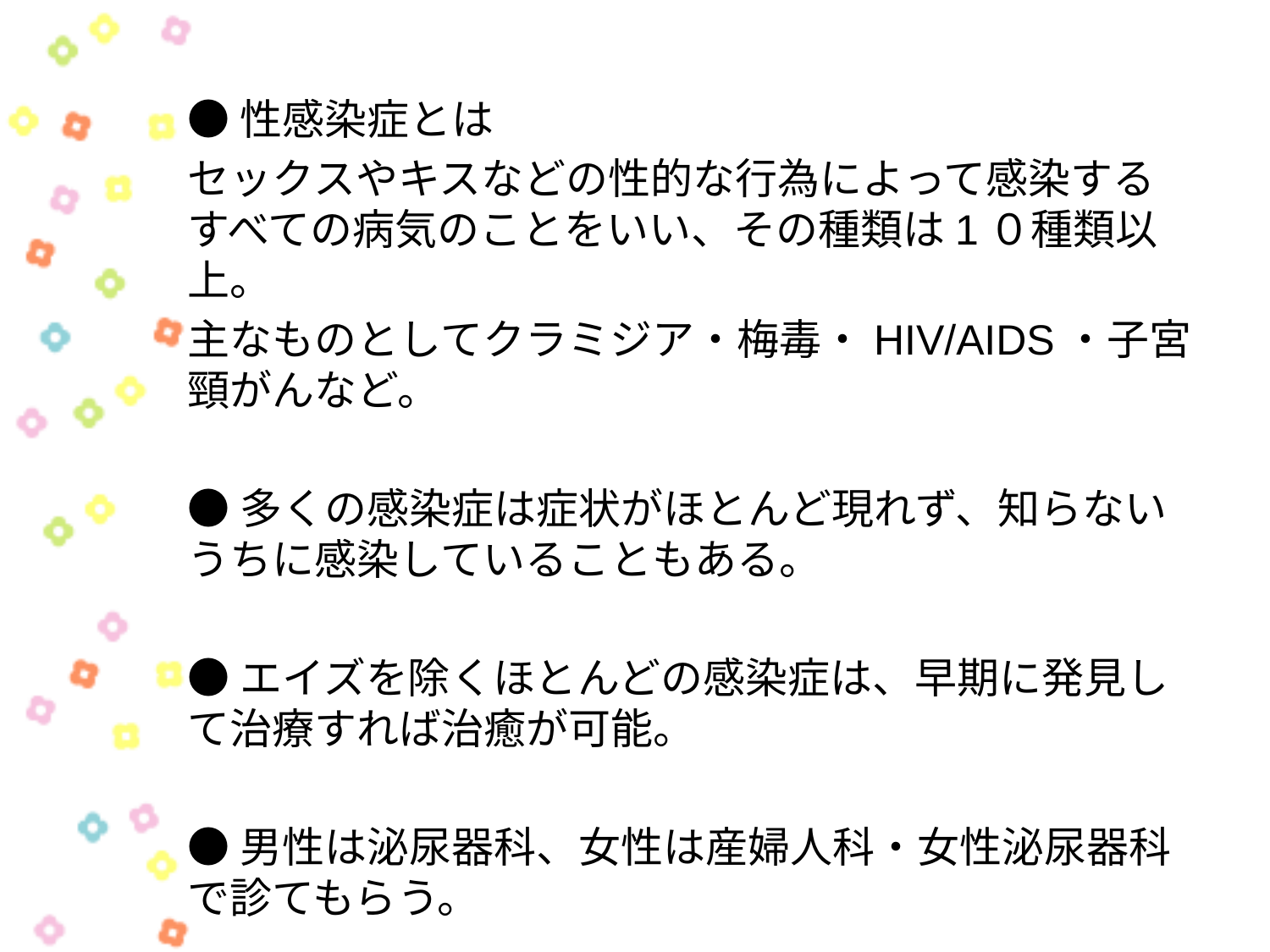

●性感染症とは
セックスやキスなどの性的な行為によって感染するすべての病気のことをいい、その種類は1０種類以上。
主なものとしてクラミジア・梅毒・HIV/AIDS・子宮頸がんなど。

●多くの感染症は症状がほとんど現れず、知らないうちに感染していることもある。

●エイズを除くほとんどの感染症は、早期に発見して治療すれば治癒が可能。

●男性は泌尿器科、女性は産婦人科・女性泌尿器科で診てもらう。